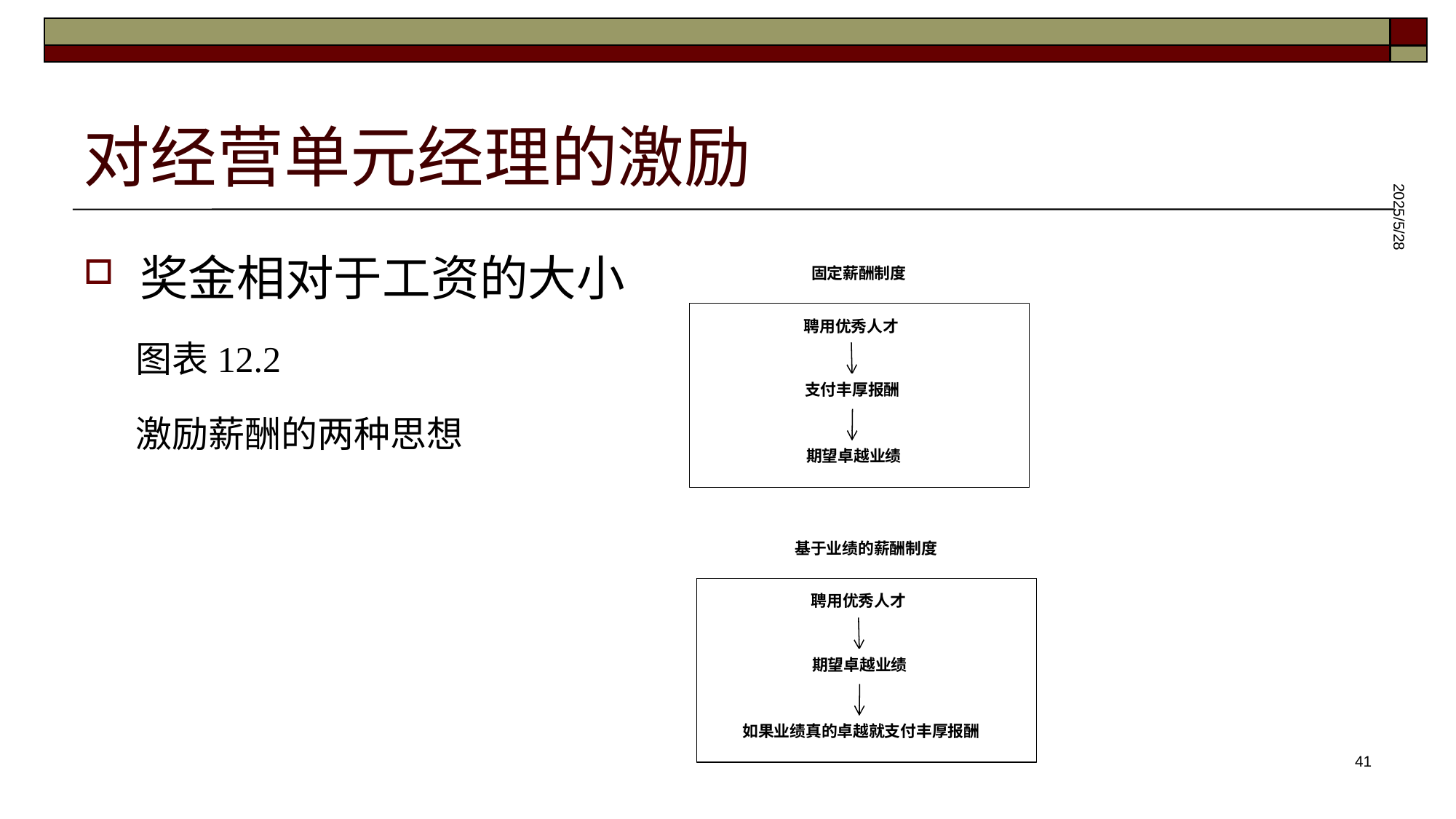

# 对经营单元经理的激励
奖金相对于工资的大小
图表12.2
激励薪酬的两种思想

2025/5/28
固定薪酬制度

聘用优秀人才

支付丰厚报酬
期望卓越业绩
基于业绩的薪酬制度

聘用优秀人才

期望卓越业绩
如果业绩真的卓越就支付丰厚报酬
41